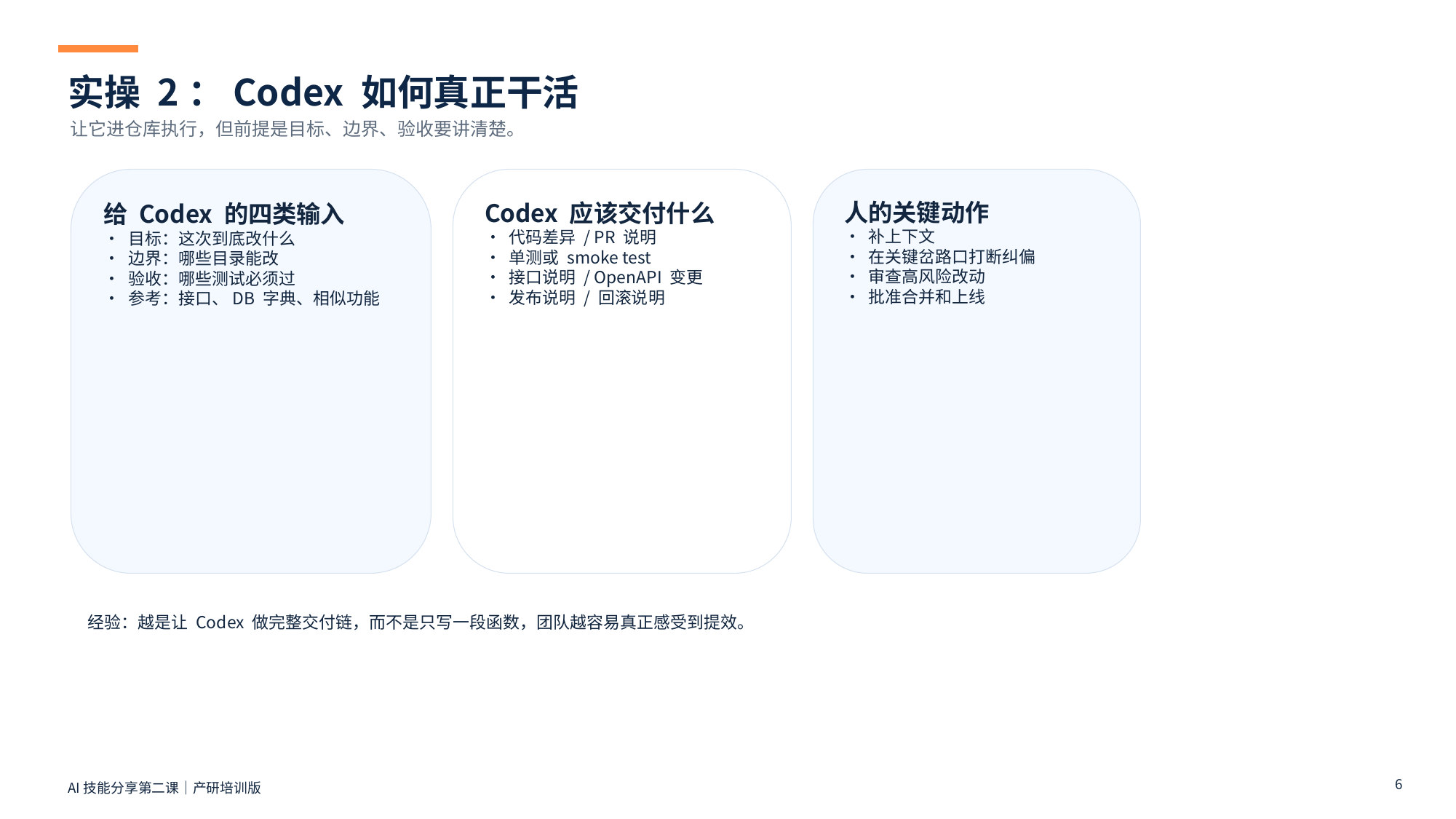

实操 2：Codex 如何真正干活
让它进仓库执行，但前提是目标、边界、验收要讲清楚。
给 Codex 的四类输入
• 目标：这次到底改什么
• 边界：哪些目录能改
• 验收：哪些测试必须过
• 参考：接口、DB 字典、相似功能
Codex 应该交付什么
• 代码差异 / PR 说明
• 单测或 smoke test
• 接口说明 / OpenAPI 变更
• 发布说明 / 回滚说明
人的关键动作
• 补上下文
• 在关键岔路口打断纠偏
• 审查高风险改动
• 批准合并和上线
经验：越是让 Codex 做完整交付链，而不是只写一段函数，团队越容易真正感受到提效。
6
AI技能分享第二课｜产研培训版